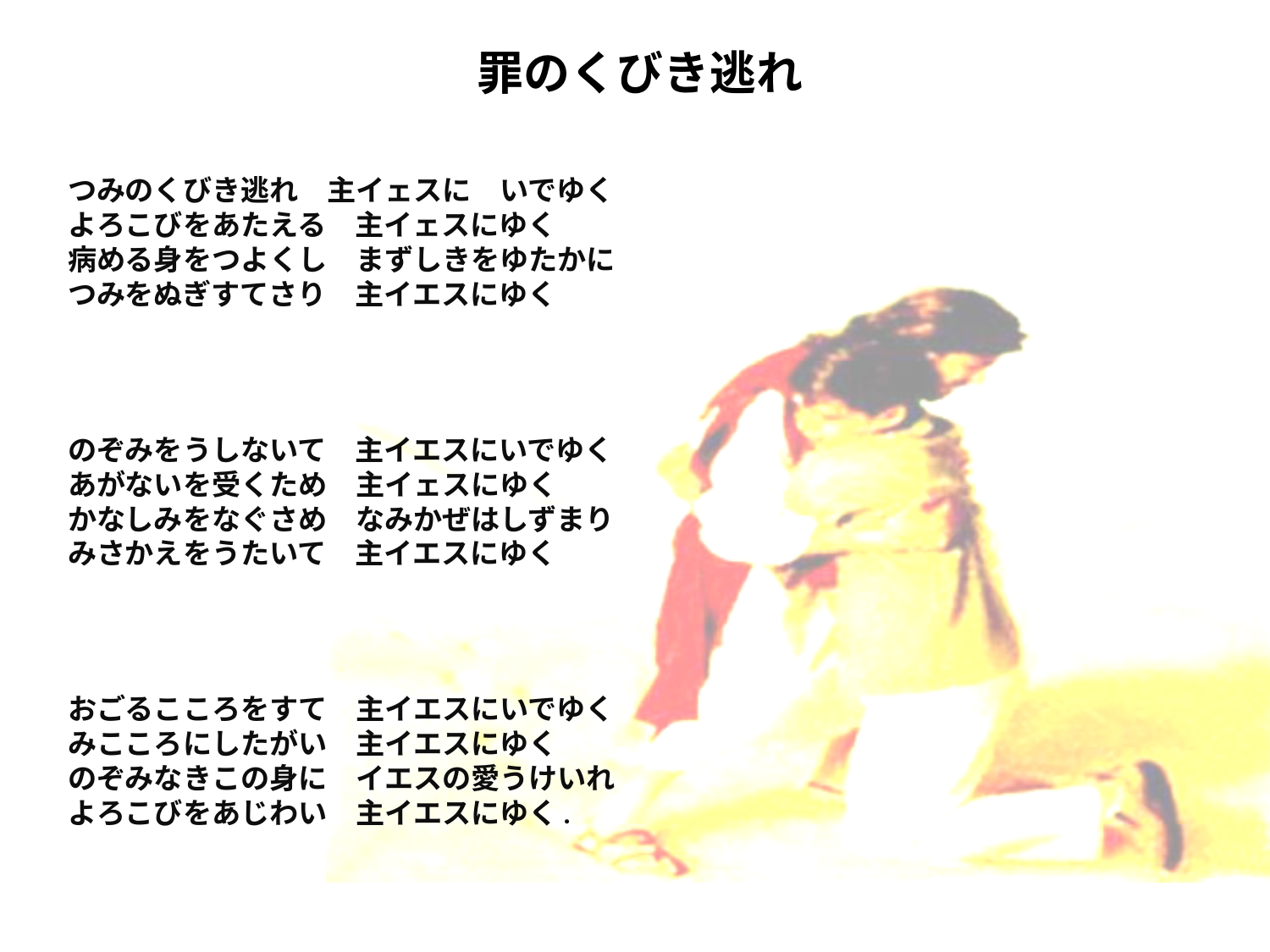

# 罪のくびき逃れ
つみのくびき逃れ　主イェスに　いでゆく   よろこびをあたえる　主イェスにゆく
病める身をつよくし　まずしきをゆたかに
つみをぬぎすてさり　主イエスにゆく

のぞみをうしないて　主イエスにいでゆく
あがないを受くため　主イェスにゆく
かなしみをなぐさめ　なみかぜはしずまり
みさかえをうたいて　主イエスにゆく

おごるこころをすて　主イエスにいでゆく
みこころにしたがい　主イエスにゆく
のぞみなきこの身に　イエスの愛うけいれ
よろこびをあじわい　主イエスにゆく.